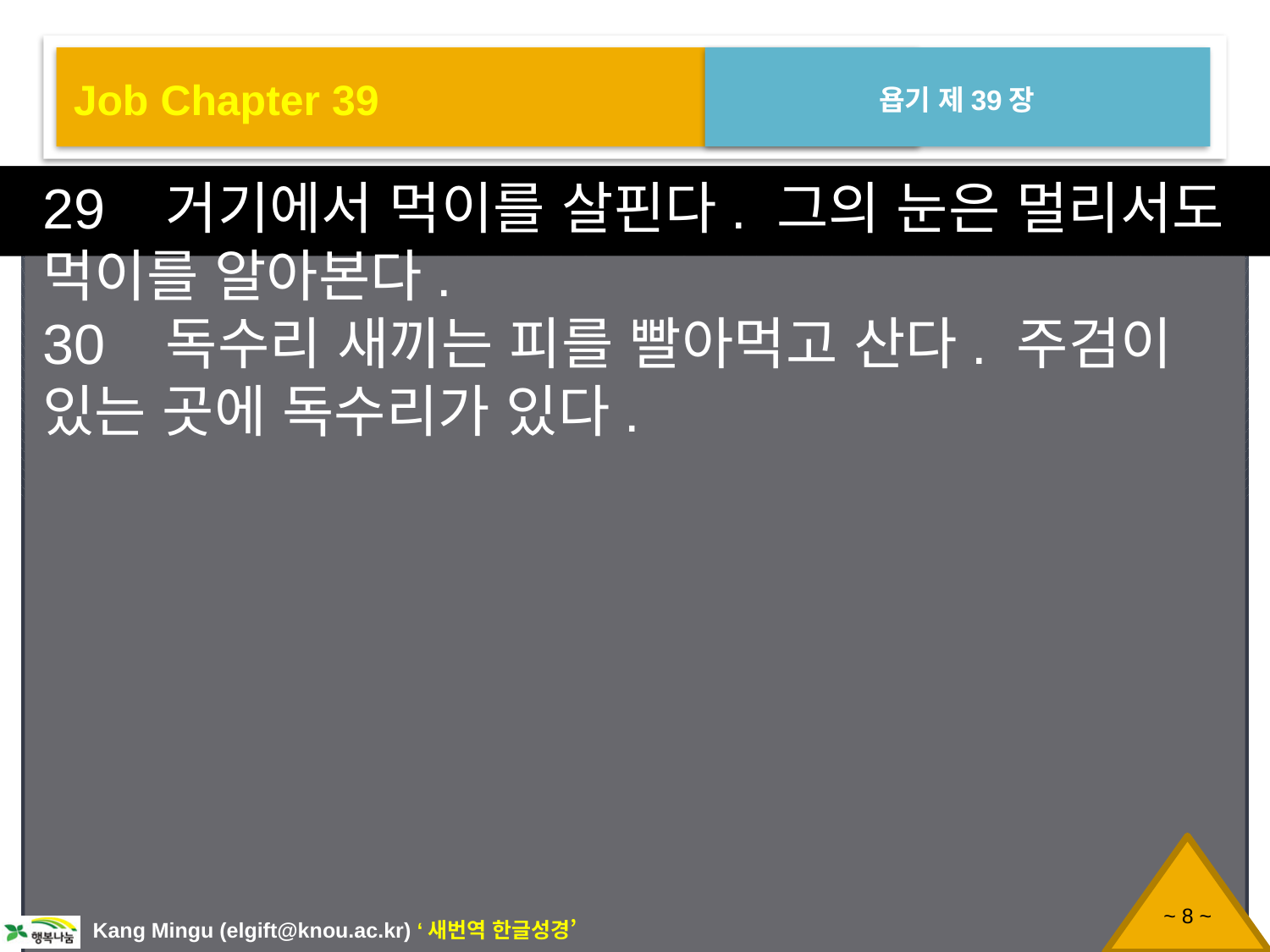

Job Chapter 39
욥기 제39장
29   거기에서 먹이를 살핀다. 그의 눈은 멀리서도 먹이를 알아본다.
30   독수리 새끼는 피를 빨아먹고 산다. 주검이 있는 곳에 독수리가 있다.